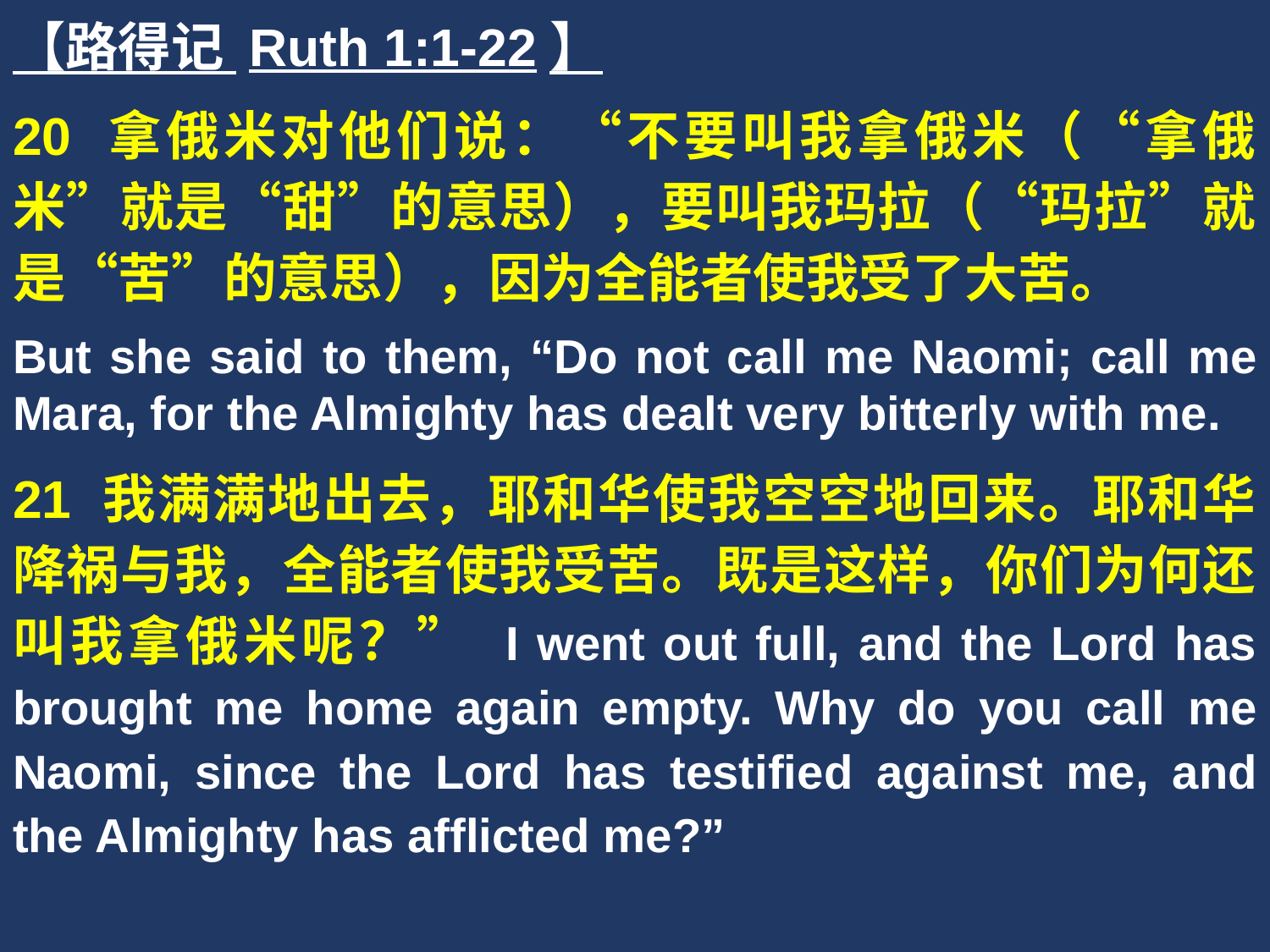

【路得记 Ruth 1:1-22】
20 拿俄米对他们说：“不要叫我拿俄米（“拿俄米”就是“甜”的意思），要叫我玛拉（“玛拉”就是“苦”的意思），因为全能者使我受了大苦。
But she said to them, “Do not call me Naomi; call me Mara, for the Almighty has dealt very bitterly with me.
21 我满满地出去，耶和华使我空空地回来。耶和华降祸与我，全能者使我受苦。既是这样，你们为何还叫我拿俄米呢？” I went out full, and the Lord has brought me home again empty. Why do you call me Naomi, since the Lord has testified against me, and the Almighty has afflicted me?”